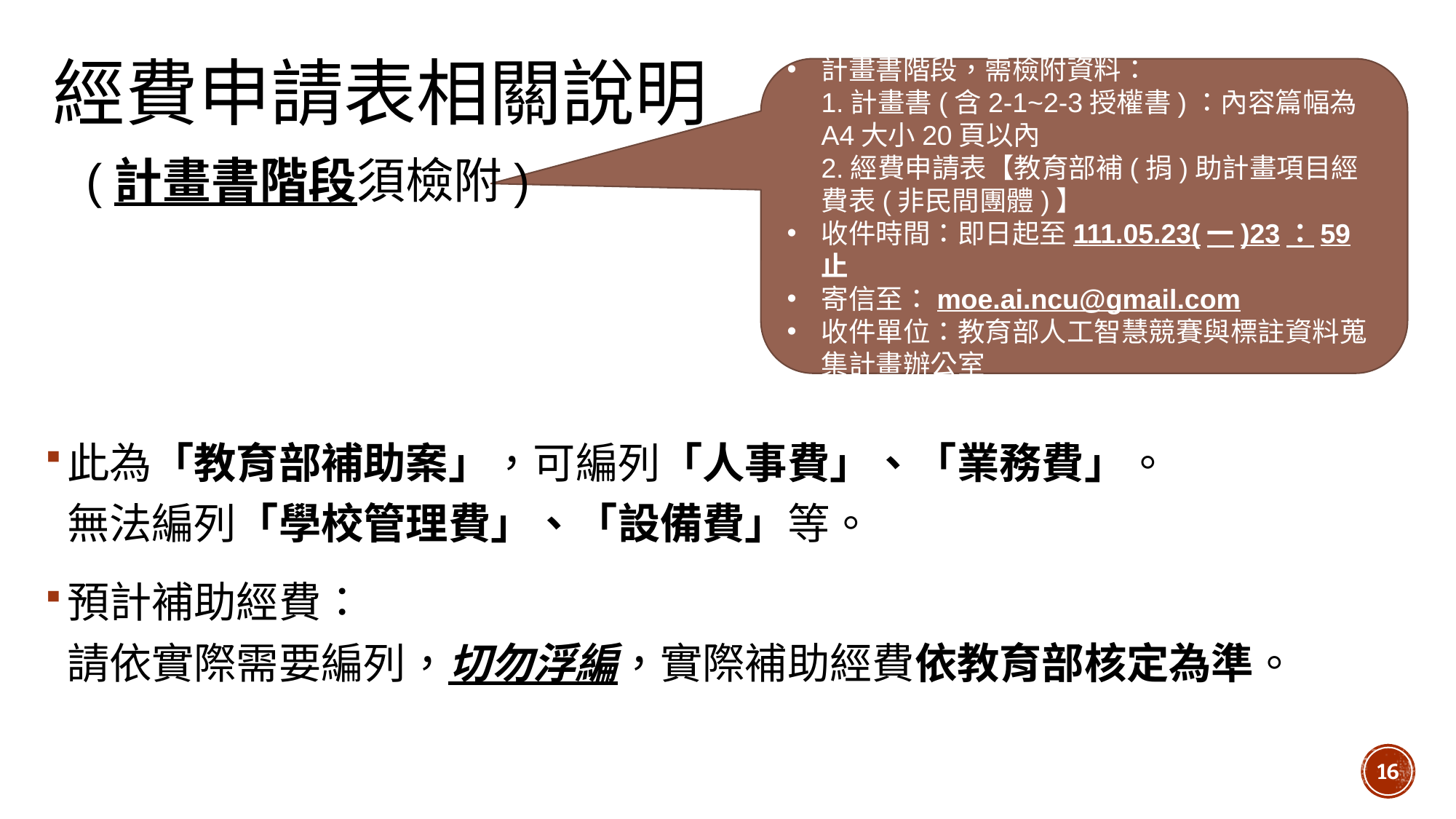

# 經費申請表相關說明 (計畫書階段須檢附)
計畫書階段，需檢附資料：
1.計畫書(含2-1~2-3授權書)：內容篇幅為A4大小20頁以內
2.經費申請表【教育部補(捐)助計畫項目經費表(非民間團體)】
收件時間：即日起至111.05.23(一)23：59止
寄信至：moe.ai.ncu@gmail.com
收件單位：教育部人工智慧競賽與標註資料蒐集計畫辦公室
此為「教育部補助案」，可編列「人事費」、「業務費」。
無法編列「學校管理費」、「設備費」等。
預計補助經費：
請依實際需要編列，切勿浮編，實際補助經費依教育部核定為準。
16